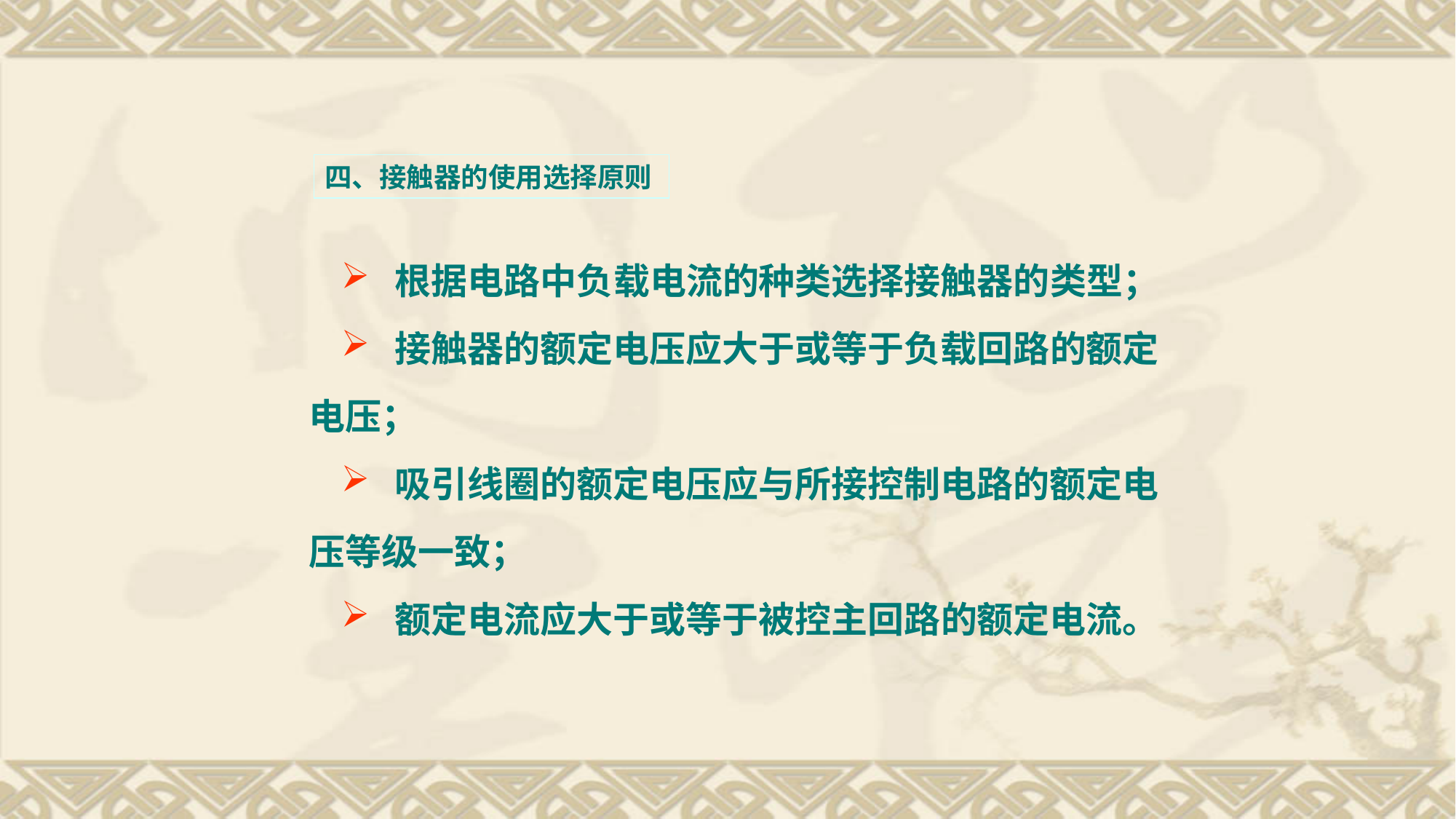

四、接触器的使用选择原则
  根据电路中负载电流的种类选择接触器的类型；
  接触器的额定电压应大于或等于负载回路的额定电压；
  吸引线圈的额定电压应与所接控制电路的额定电压等级一致；
  额定电流应大于或等于被控主回路的额定电流。
27